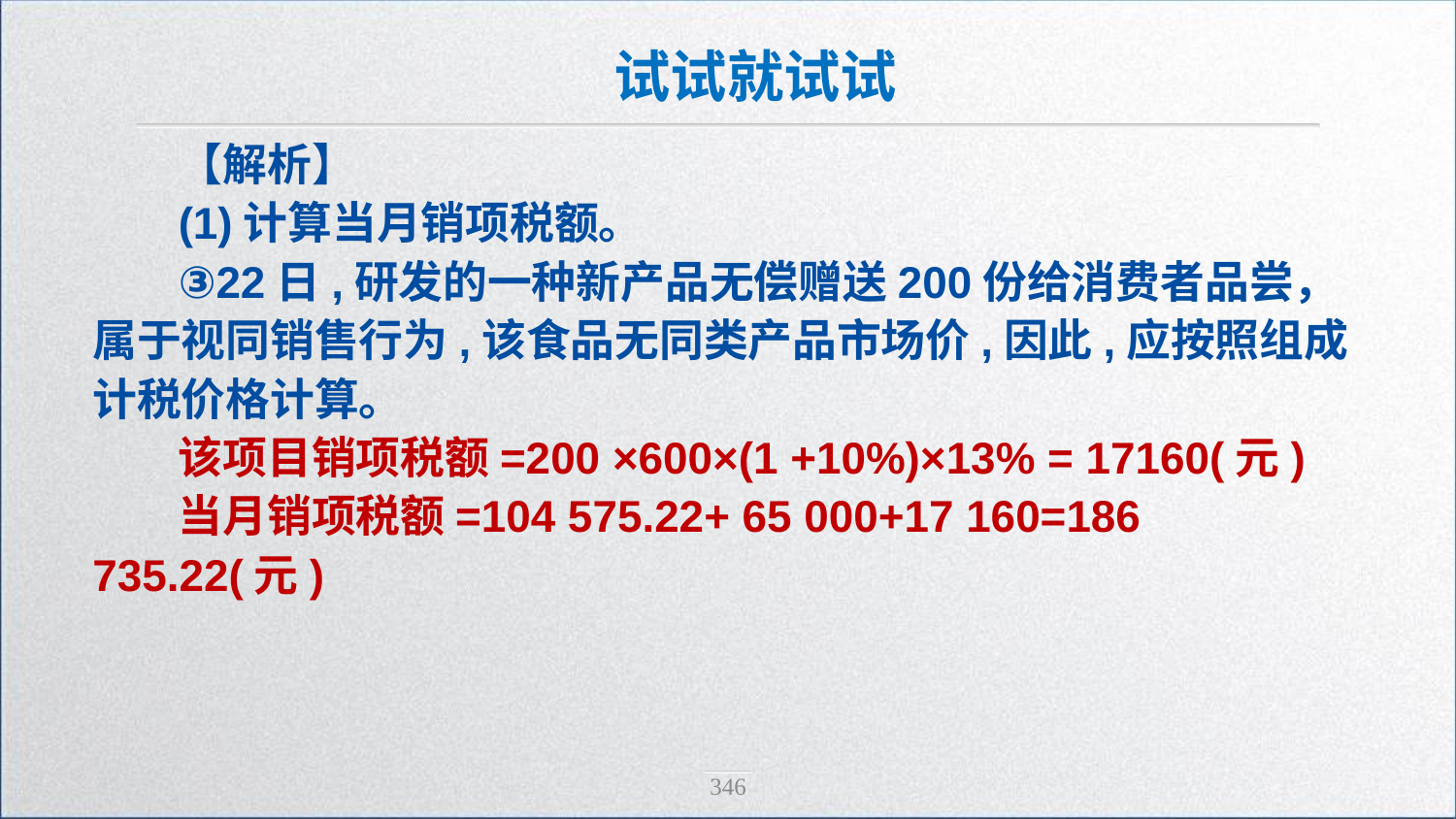

试试就试试
【解析】
(1)计算当月销项税额。
③22日,研发的一种新产品无偿赠送200份给消费者品尝，属于视同销售行为,该食品无同类产品市场价,因此,应按照组成计税价格计算。
该项目销项税额=200 ×600×(1 +10%)×13% = 17160(元)
当月销项税额=104 575.22+ 65 000+17 160=186 735.22(元)
346